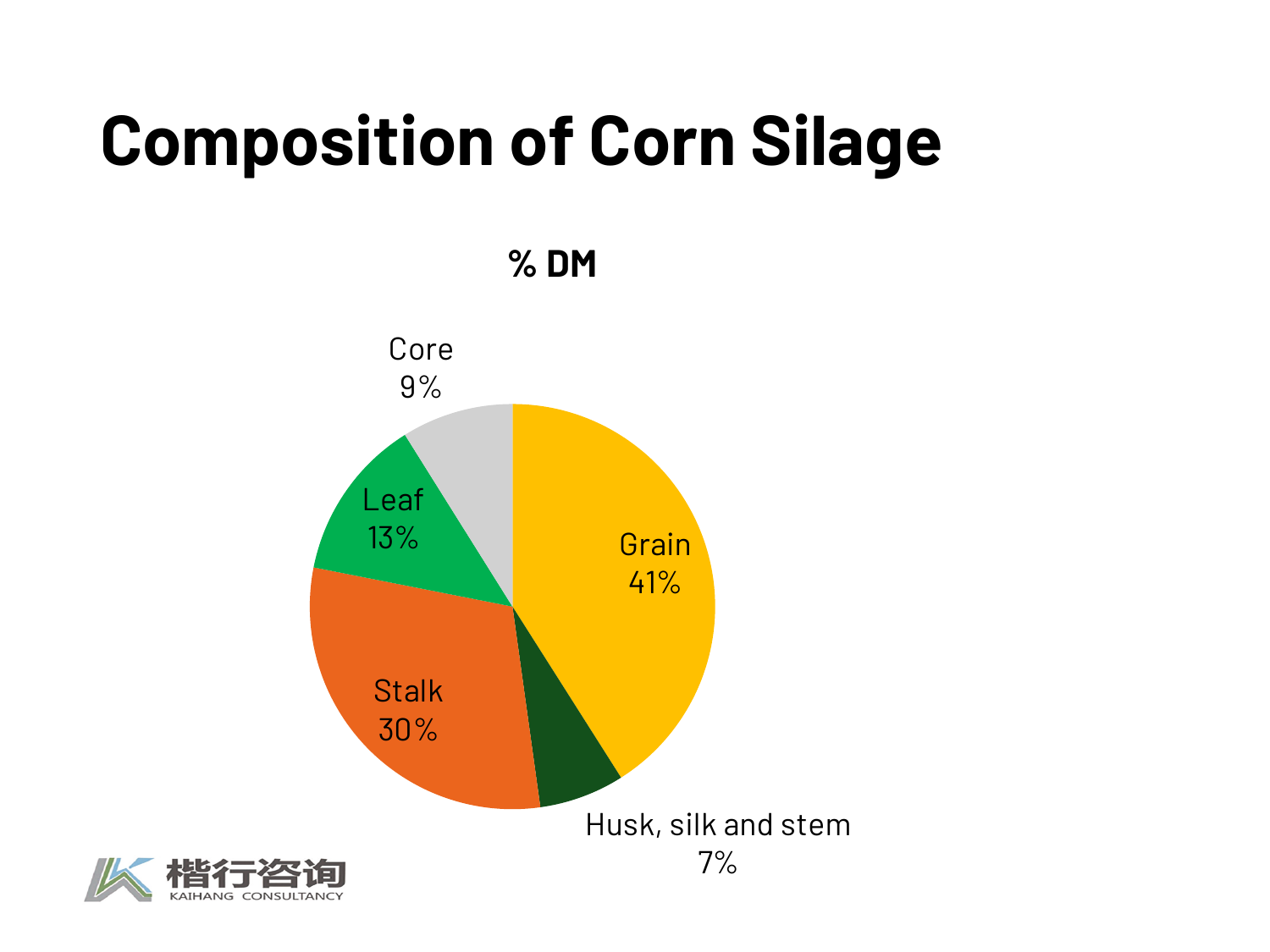

# Composition of Corn Silage

### Chart: % DM

| Category | % 干物质 |
|---|---|
| 谷物 | 41.0 |
| 玉米壳、柄、丝 | 6.8 |
| 秸秆 | 30.3 |
| 叶子 | 13.0 |
| 玉米芯 | 8.9 |